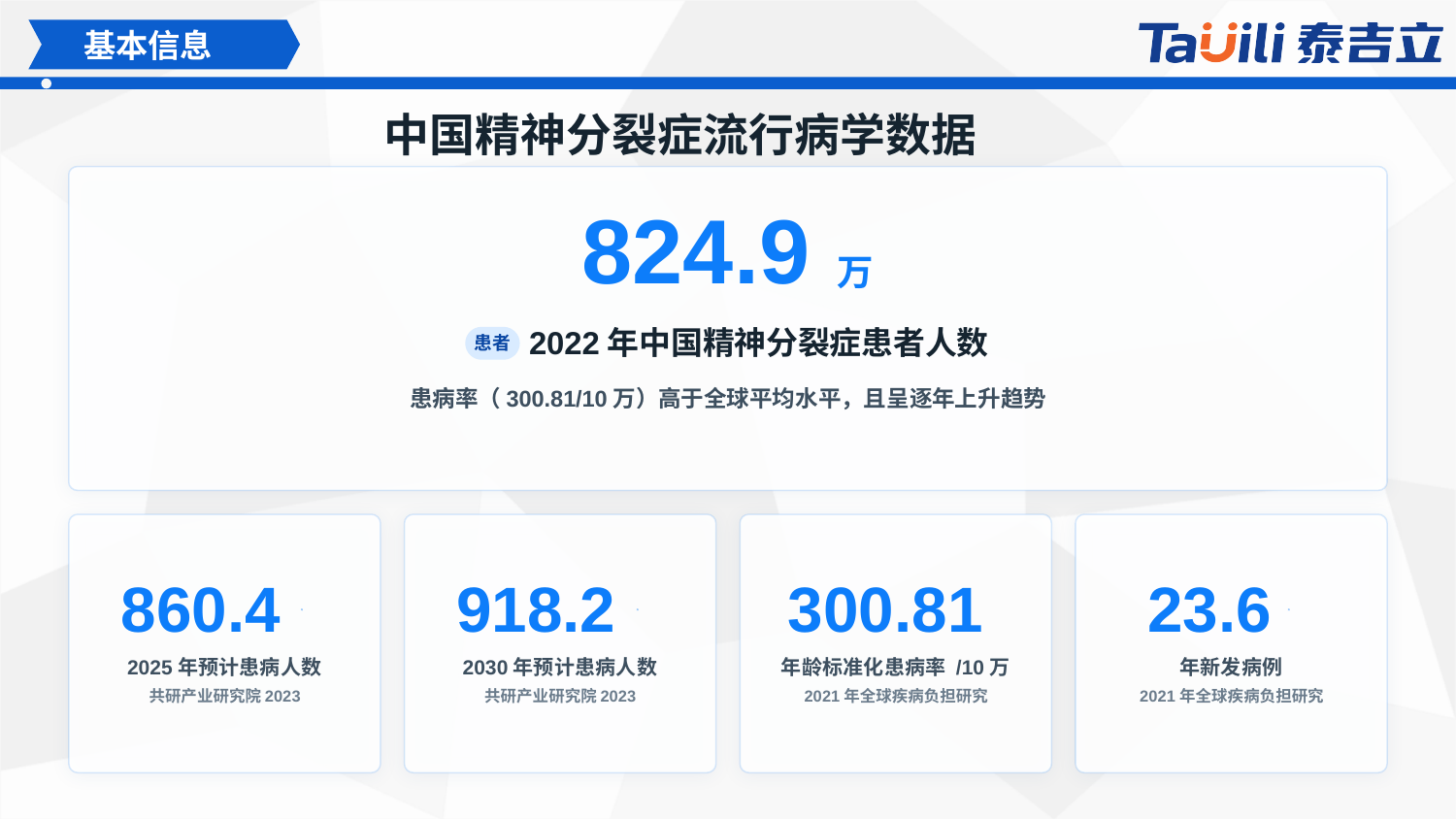

基本信息
中国精神分裂症流行病学数据

824.9
万
2022年中国精神分裂症患者人数

患者
患病率（300.81/10万）高于全球平均水平，且呈逐年上升趋势

860.4
918.2
300.81
23.6
万
万
万
2025年预计患病人数
2030年预计患病人数
年龄标准化患病率 /10万
年新发病例
共研产业研究院2023
共研产业研究院2023
2021年全球疾病负担研究
2021年全球疾病负担研究